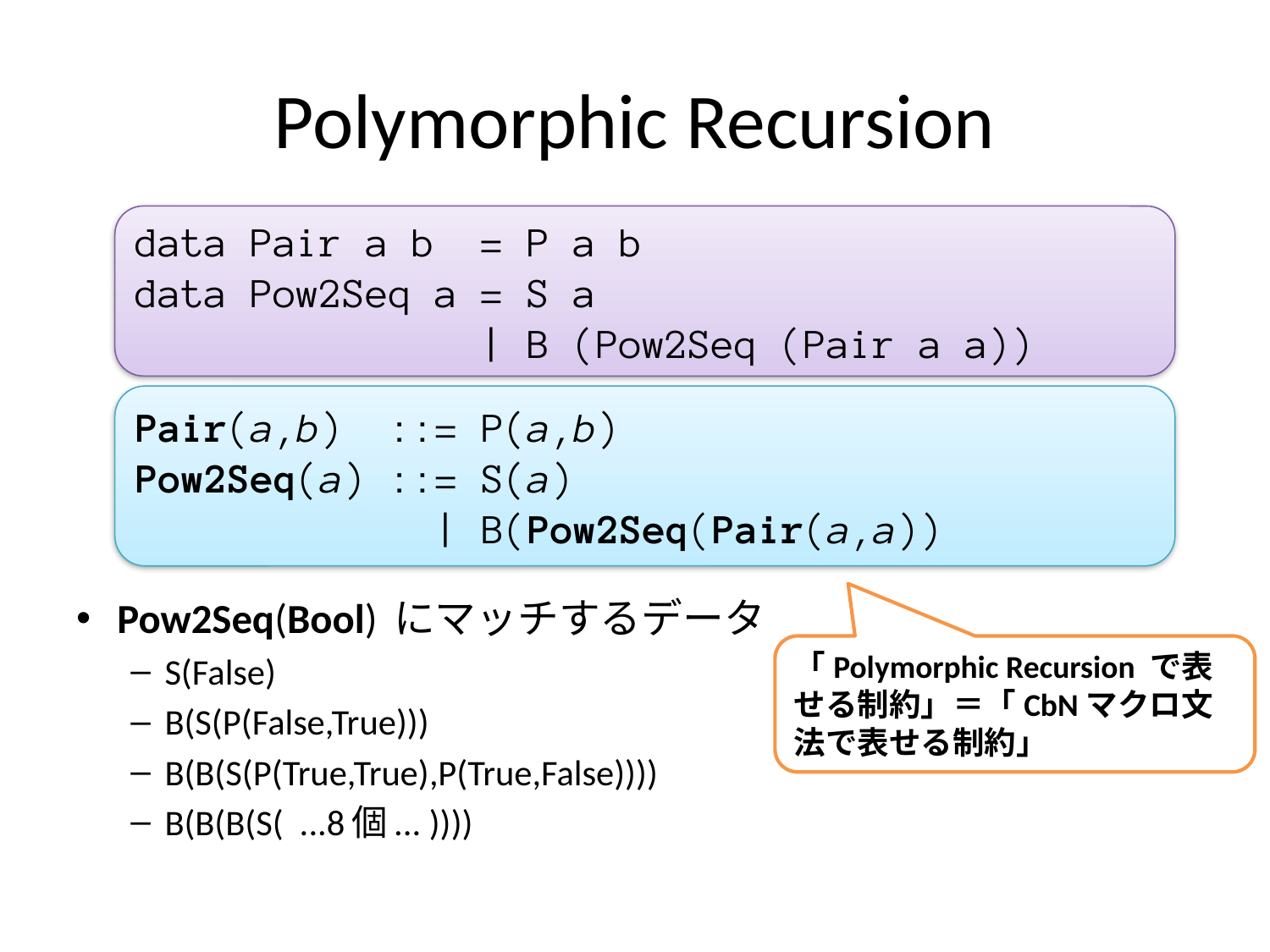

# Polymorphic Recursion
data Pair a b  = P a b
data Pow2Seq a = S a
               | B (Pow2Seq (Pair a a))
Pair(a,b)  ::= P(a,b)
Pow2Seq(a) ::= S(a)
             | B(Pow2Seq(Pair(a,a))
Pow2Seq(Bool) にマッチするデータ
S(False)
B(S(P(False,True)))
B(B(S(P(True,True),P(True,False))))
B(B(B(S(  ...8個... ))))
「Polymorphic Recursion で表せる制約」＝「CbNマクロ文法で表せる制約」